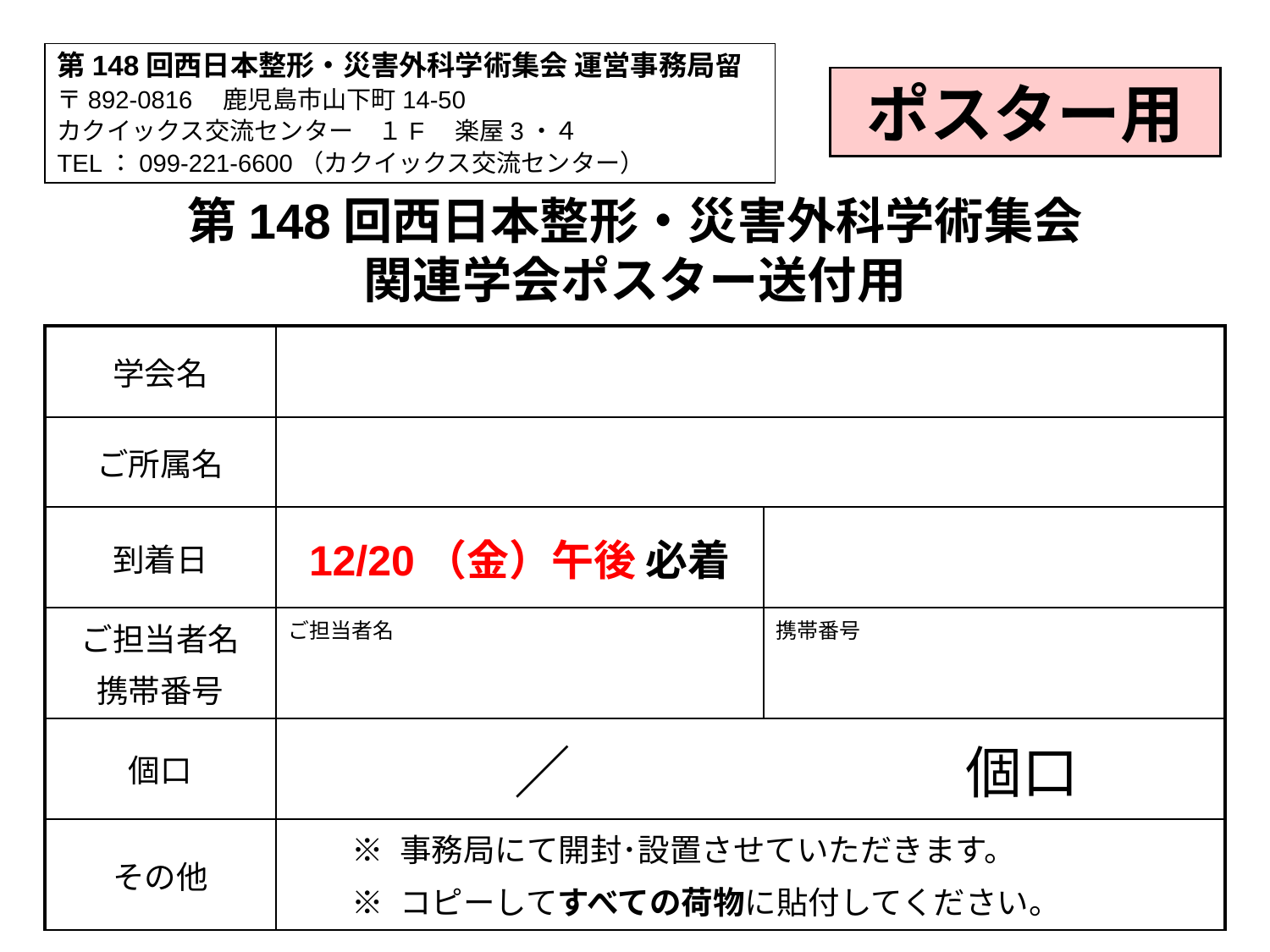

第148回西日本整形・災害外科学術集会 運営事務局留
〒892-0816　鹿児島市山下町14-50
カクイックス交流センター　１F　楽屋3・４
TEL：099-221-6600（カクイックス交流センター）
ポスター用
第148回西日本整形・災害外科学術集会
関連学会ポスター送付用
| 学会名 |  |  |
| --- | --- | --- |
| ご所属名 |  |  |
| 到着日 | 12/20（金）午後 必着 |  |
| ご担当者名 携帯番号 | ご担当者名 | 携帯番号 |
| 個口 | ／　　　　　　　個口 |  |
| その他 | ※ 事務局にて開封･設置させていただきます。 ※ コピーしてすべての荷物に貼付してください。 |  |